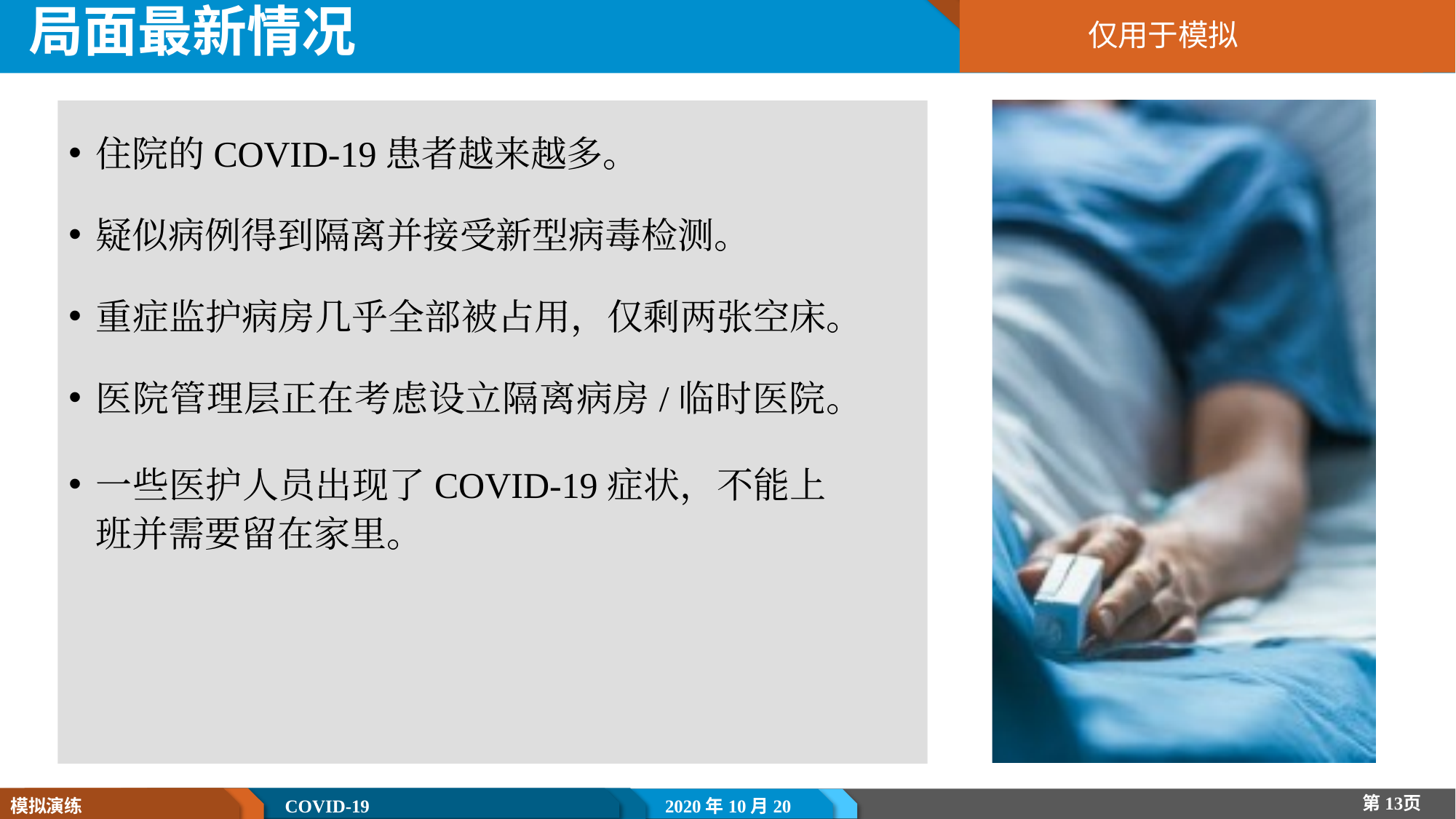

# 局面最新情况
仅用于模拟

住院的COVID-19患者越来越多。
疑似病例得到隔离并接受新型病毒检测。
重症监护病房几乎全部被占用，仅剩两张空床。
医院管理层正在考虑设立隔离病房/临时医院。
一些医护人员出现了COVID-19症状，不能上班并需要留在家里。
第13页
模拟演练
COVID-19
2020年10月20日